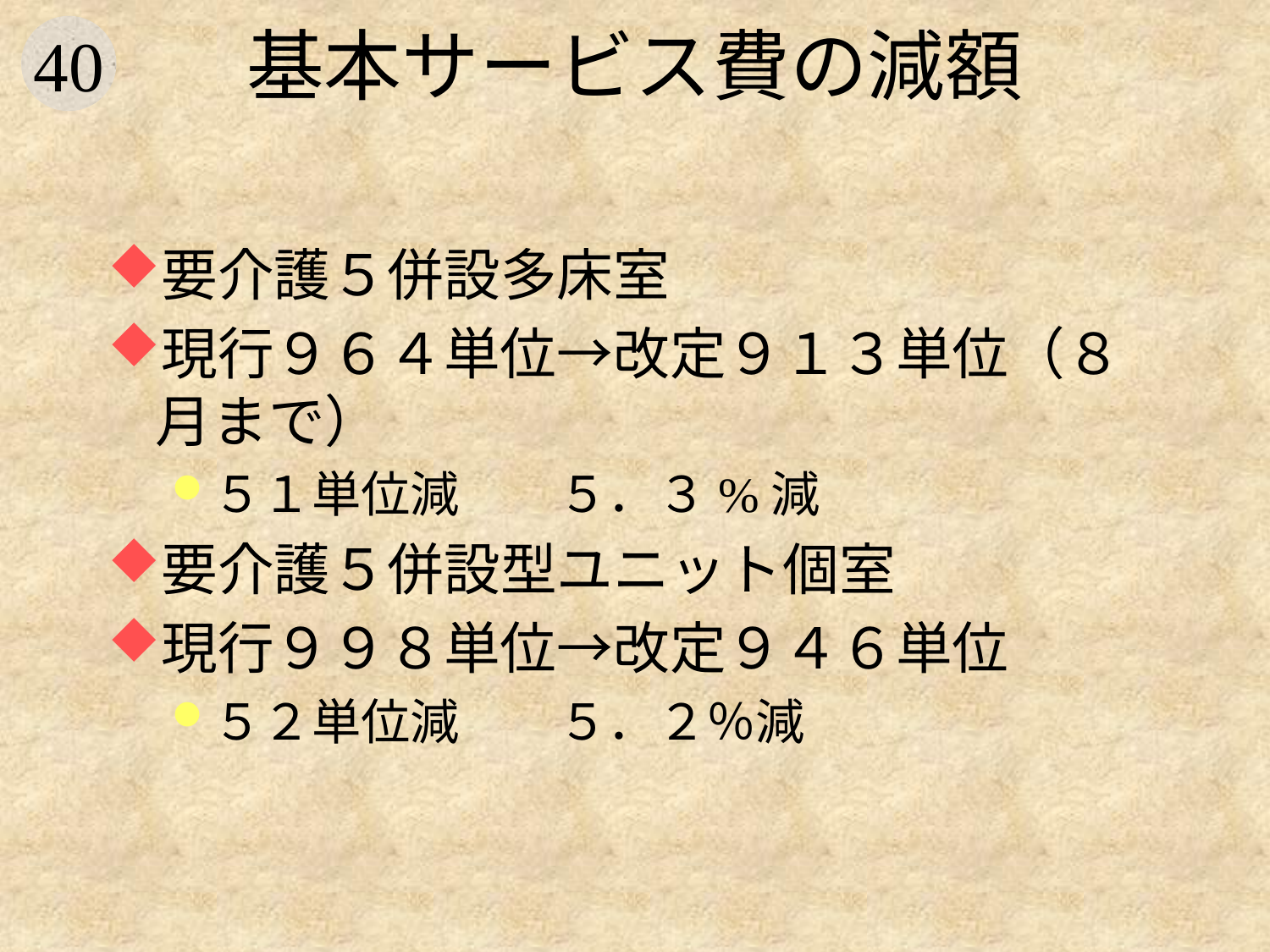

# 基本サービス費の減額
要介護５併設多床室
現行９６４単位→改定９１３単位（８月まで）
５１単位減　　５．３%減
要介護５併設型ユニット個室
現行９９８単位→改定９４６単位
５２単位減　　５．２％減